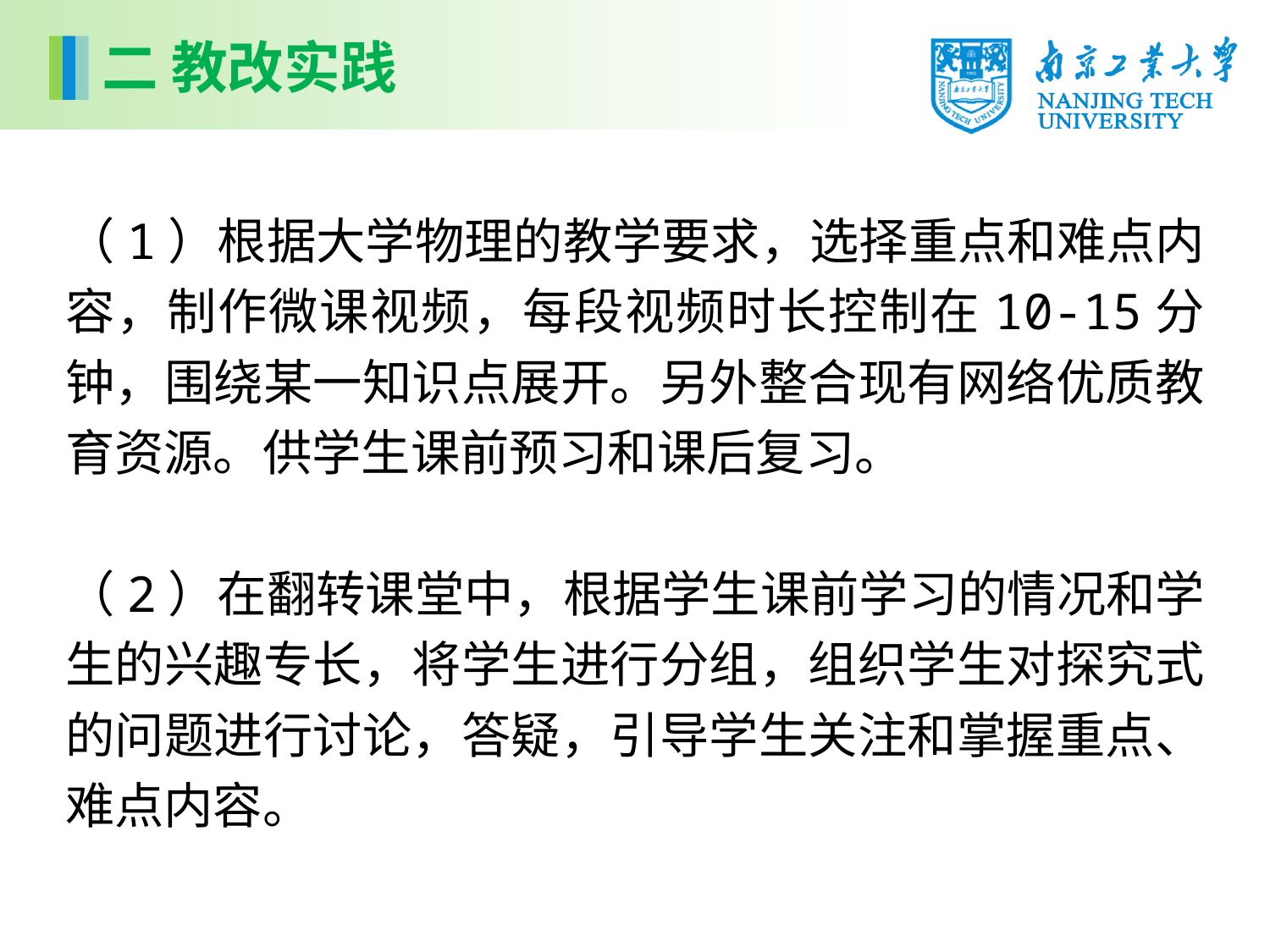

二 教改实践
（1）根据大学物理的教学要求，选择重点和难点内容，制作微课视频，每段视频时长控制在10-15分钟，围绕某一知识点展开。另外整合现有网络优质教育资源。供学生课前预习和课后复习。

（2）在翻转课堂中，根据学生课前学习的情况和学生的兴趣专长，将学生进行分组，组织学生对探究式的问题进行讨论，答疑，引导学生关注和掌握重点、难点内容。